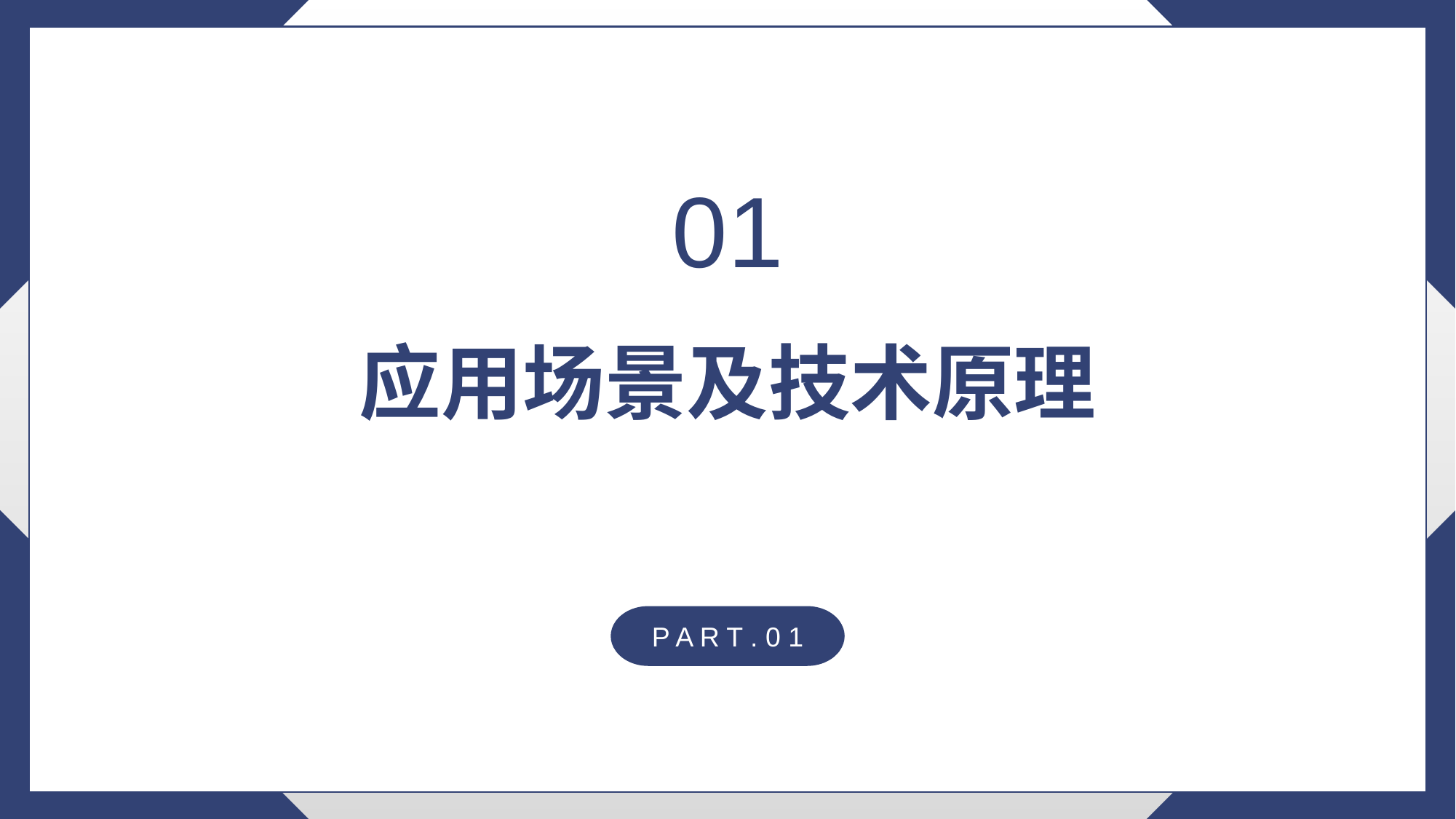

01
应用场景及技术原理

P A R T . 0 1